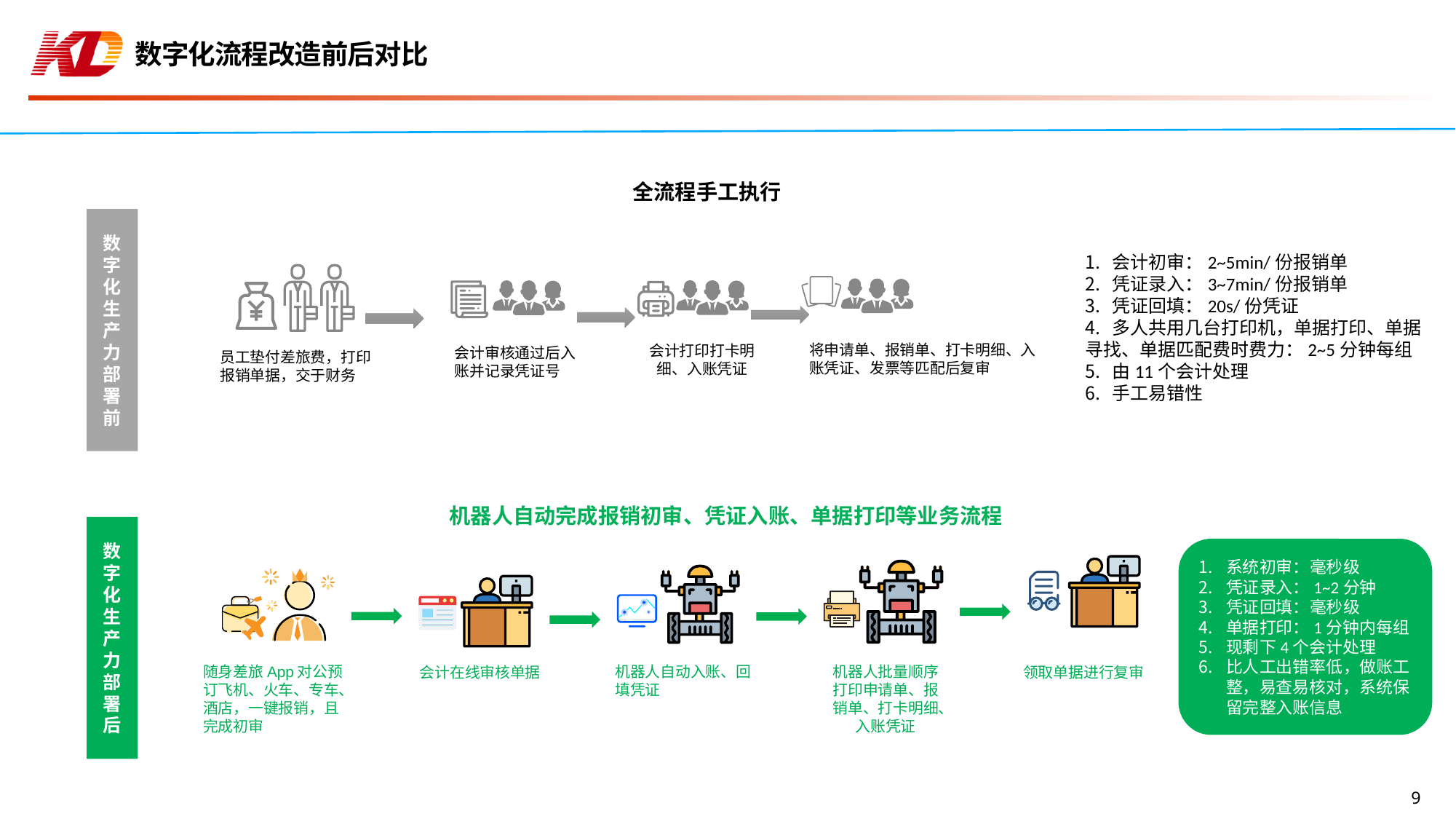

# 数字化流程改造前后对比
全流程手工执行
数字化生产力部署前
会计初审：2~5min/份报销单
凭证录入：3~7min/份报销单
凭证回填：20s/份凭证
多人共用几台打印机，单据打印、单据
寻找、单据匹配费时费力：2~5分钟每组
由11个会计处理
手工易错性

将申请单、报销单、打卡明细、入账凭证、发票等匹配后复审
会计打印打卡明细、入账凭证
会计审核通过后入账并记录凭证号
员工垫付差旅费，打印报销单据，交于财务
机器人自动完成报销初审、凭证入账、单据打印等业务流程
数字化生产力部署后
系统初审：毫秒级
凭证录入：1~2分钟
凭证回填：毫秒级
单据打印：1分钟内每组
现剩下4个会计处理
比人工出错率低，做账工整，易查易核对，系统保留完整入账信息

随身差旅App对公预订飞机、火车、专车、酒店，一键报销，且完成初审
会计在线审核单据
机器人自动入账、回填凭证
机器人批量顺序打印申请单、报销单、打卡明细、入账凭证
领取单据进行复审